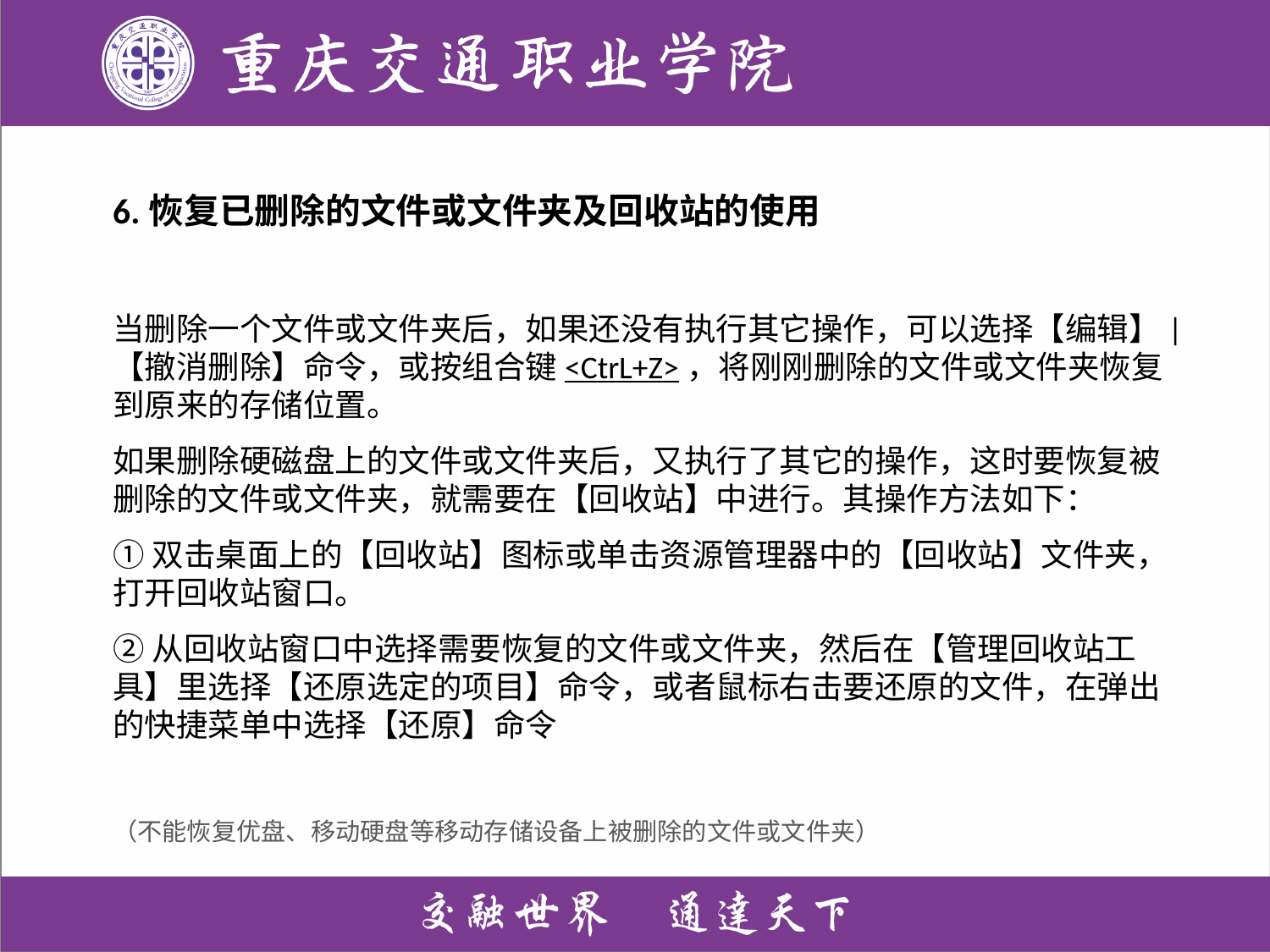

6.恢复已删除的文件或文件夹及回收站的使用

当删除一个文件或文件夹后，如果还没有执行其它操作，可以选择【编辑】|【撤消删除】命令，或按组合键<CtrL+Z>，将刚刚删除的文件或文件夹恢复到原来的存储位置。
如果删除硬磁盘上的文件或文件夹后，又执行了其它的操作，这时要恢复被删除的文件或文件夹，就需要在【回收站】中进行。其操作方法如下：
①双击桌面上的【回收站】图标或单击资源管理器中的【回收站】文件夹，打开回收站窗口。
②从回收站窗口中选择需要恢复的文件或文件夹，然后在【管理回收站工具】里选择【还原选定的项目】命令，或者鼠标右击要还原的文件，在弹出的快捷菜单中选择【还原】命令

（不能恢复优盘、移动硬盘等移动存储设备上被删除的文件或文件夹）